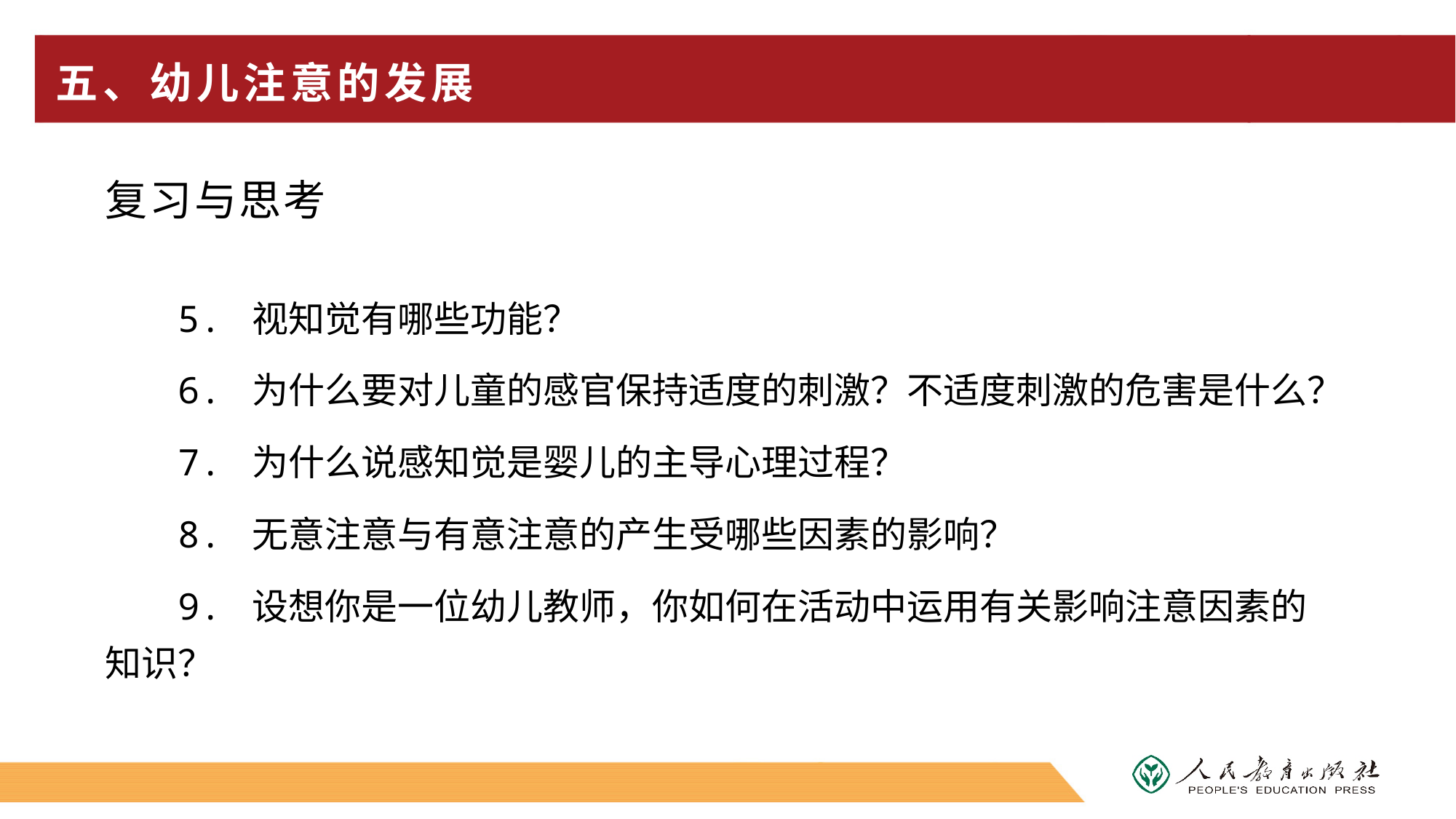

# 五、幼儿注意的发展
复习与思考
5. 视知觉有哪些功能？
6. 为什么要对儿童的感官保持适度的刺激？不适度刺激的危害是什么？
7. 为什么说感知觉是婴儿的主导心理过程？
8. 无意注意与有意注意的产生受哪些因素的影响？
9. 设想你是一位幼儿教师，你如何在活动中运用有关影响注意因素的知识？